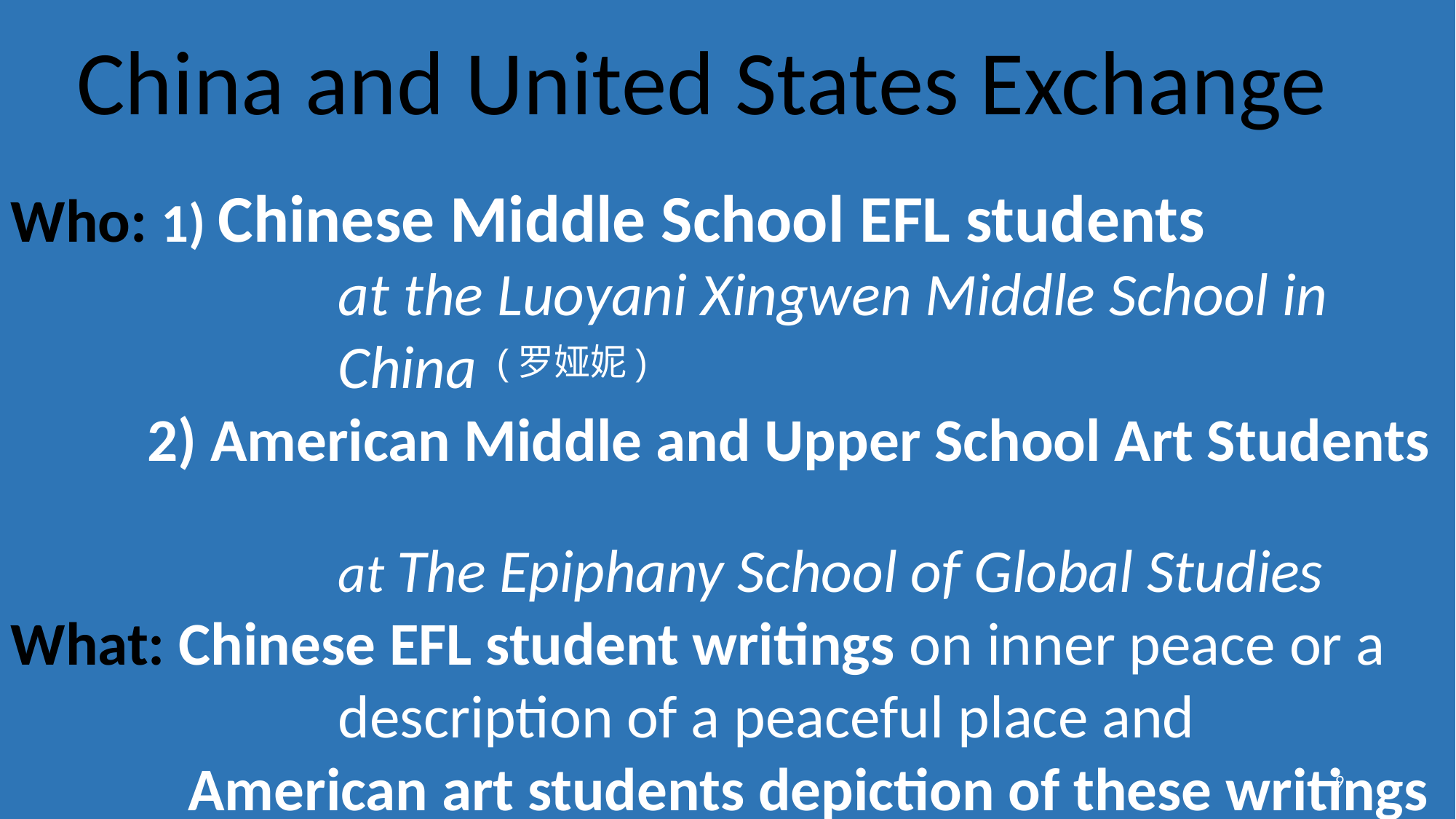

# China and United States Exchange
Who: 1) Chinese Middle School EFL students
                	at the Luoyani Xingwen Middle School in
			China
          2) American Middle and Upper School Art Students
                  	at The Epiphany School of Global Studies
What: Chinese EFL student writings on inner peace or a
                	description of a peaceful place and
             American art students depiction of these writings

 (罗娅妮)
9